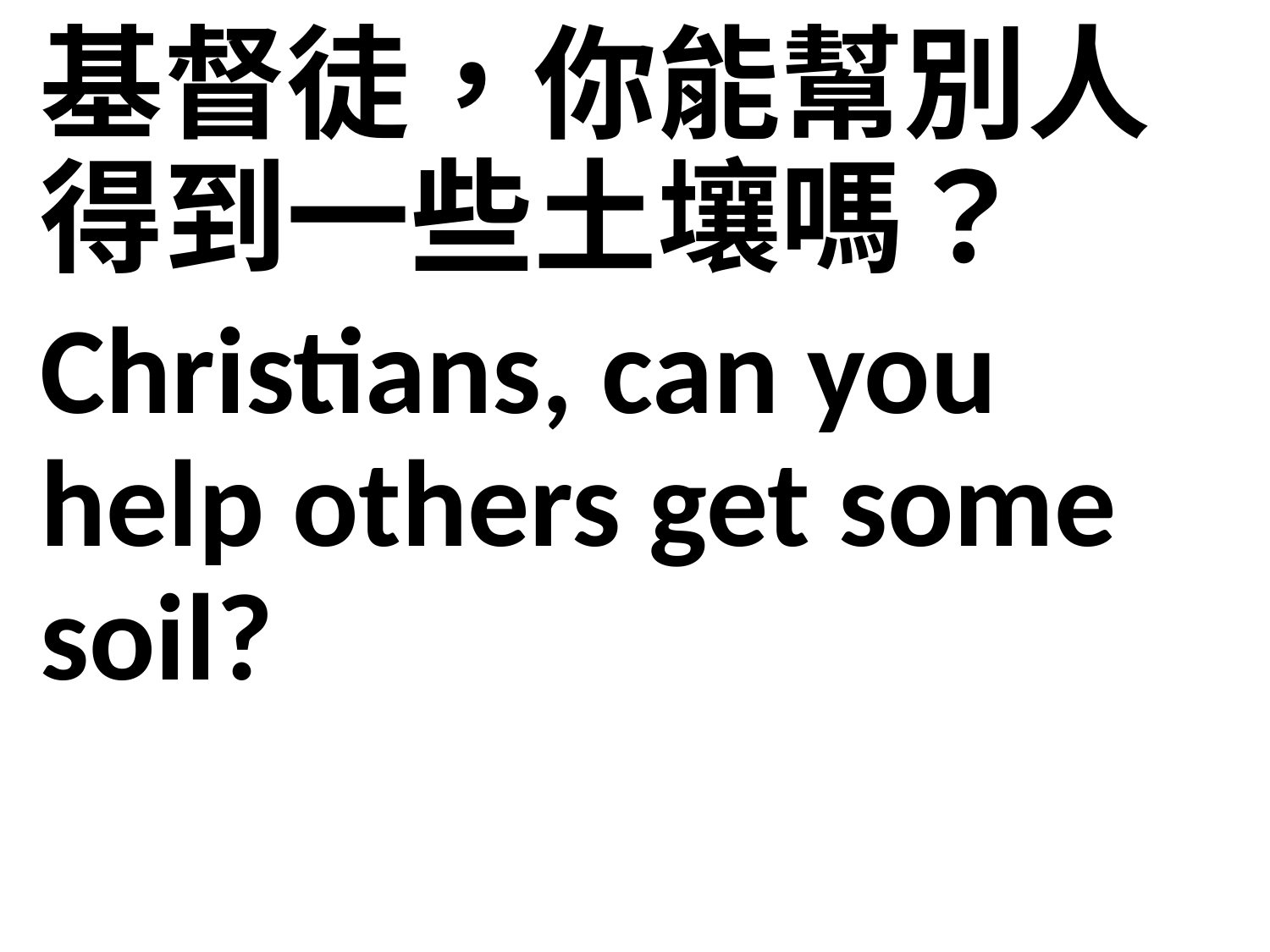

基督徒，你能幫別人得到一些土壤嗎？
Christians, can you help others get some soil?